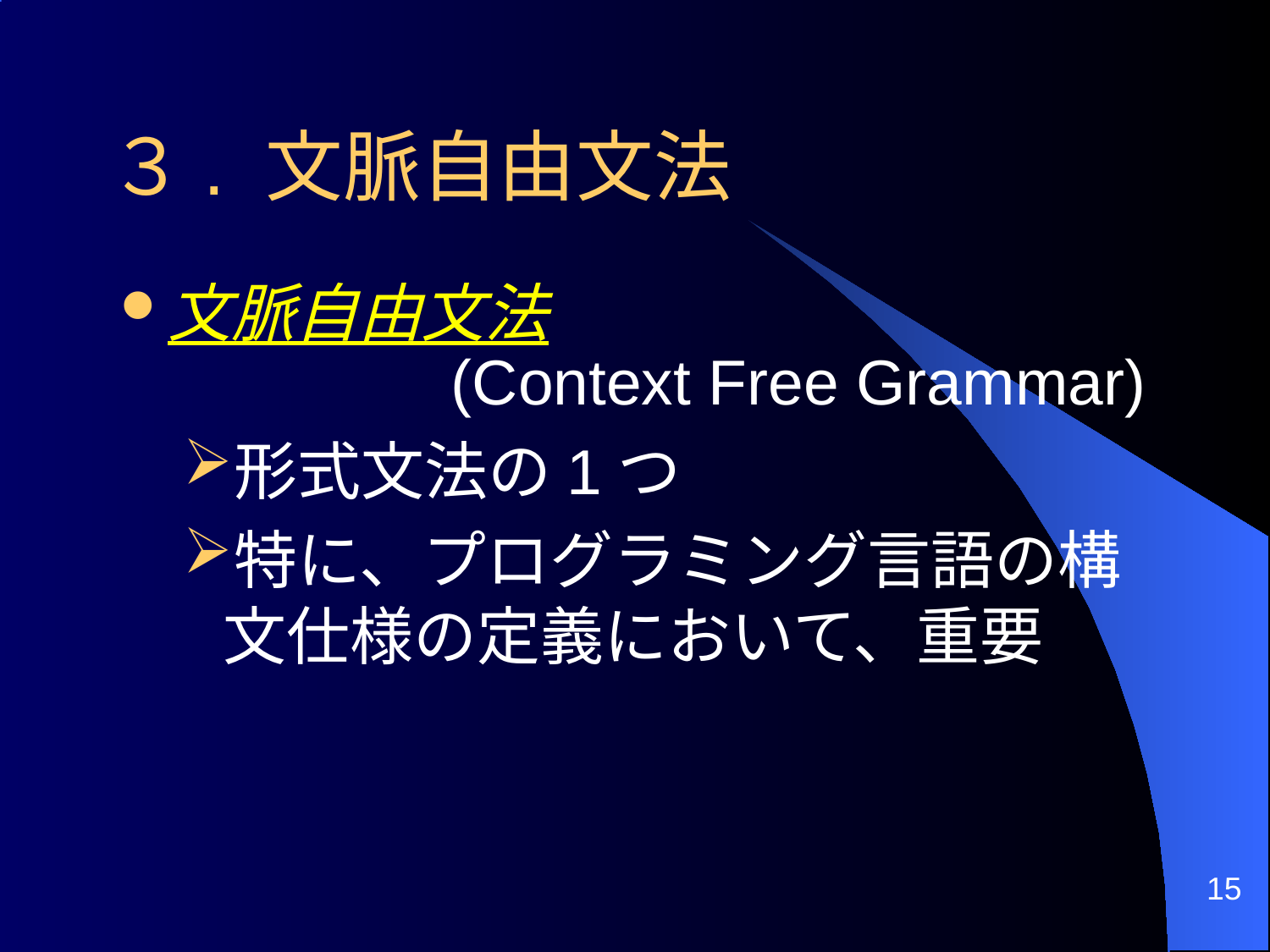

# ３. 文脈自由文法
文脈自由文法
		 (Context Free Grammar)
形式文法の1つ
特に、プログラミング言語の構文仕様の定義において、重要
15